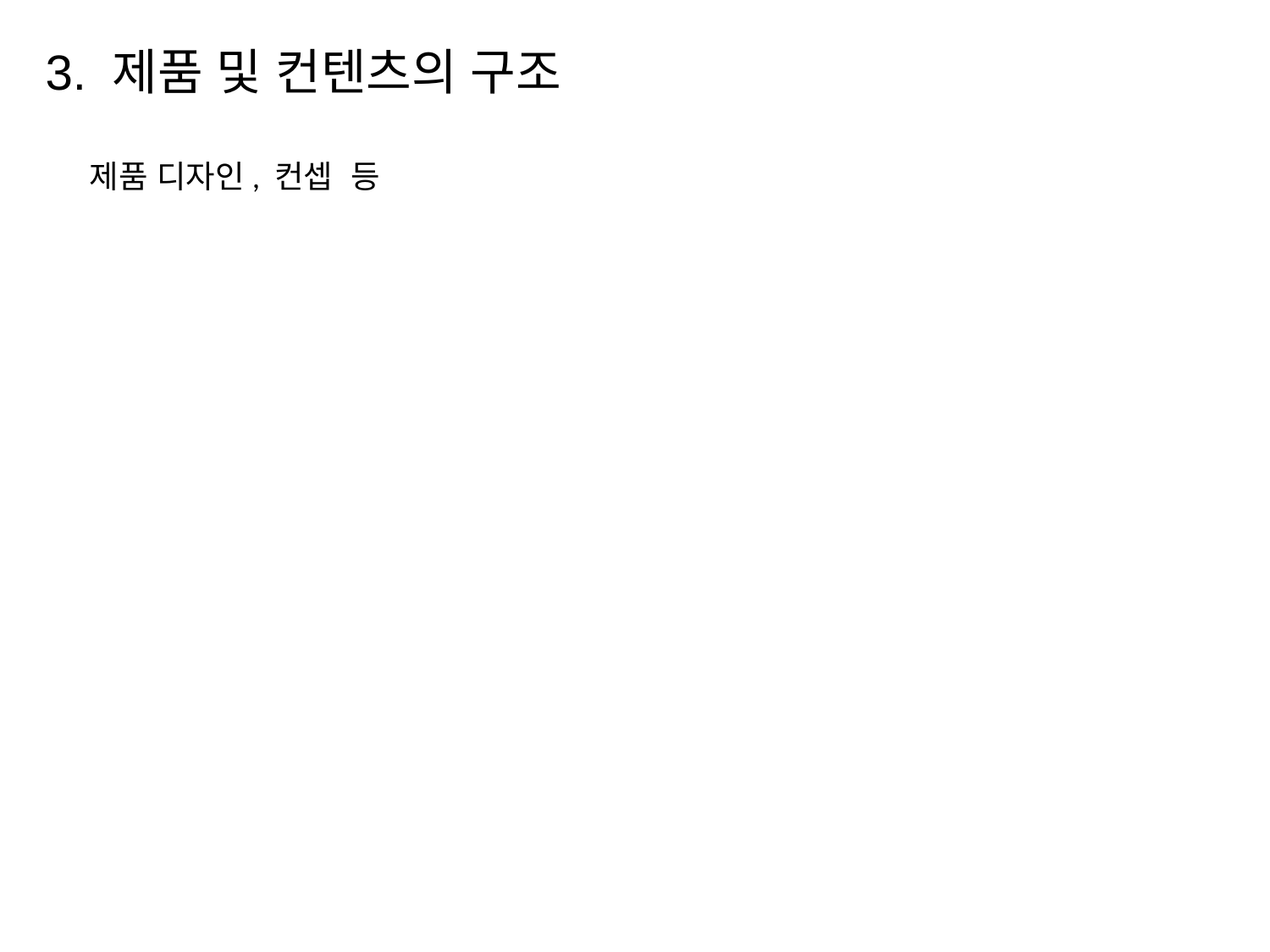

# 3. 제품 및 컨텐츠의 구조
제품 디자인, 컨셉  등